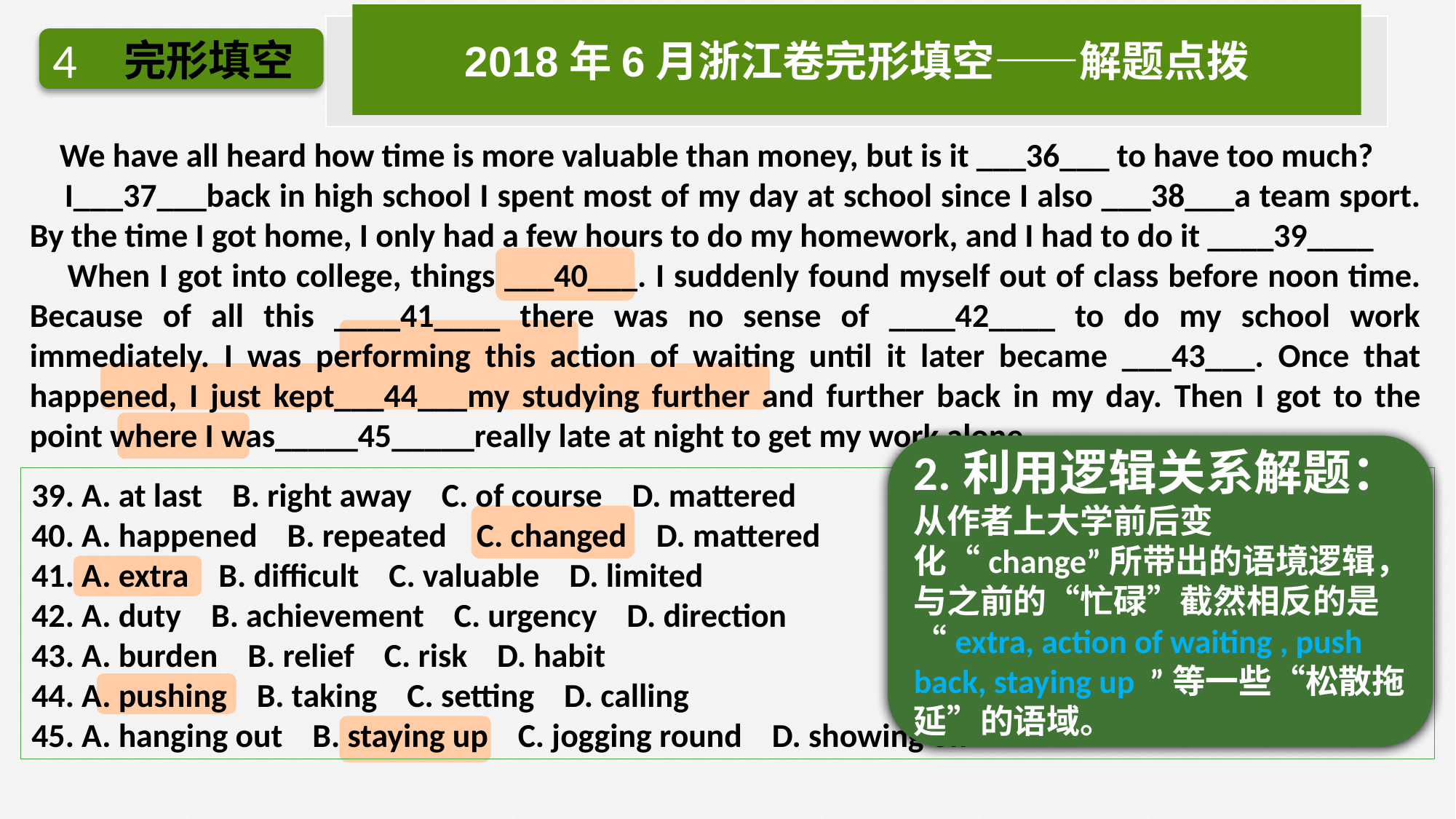

2018年6月浙江卷完形填空——解题点拨

4
完形填空
    We have all heard how time is more valuable than money, but is it ___36___ to have too much?
    I___37___back in high school I spent most of my day at school since I also ___38___a team sport. By the time I got home, I only had a few hours to do my homework, and I had to do it ____39____
    When I got into college, things ___40___. I suddenly found myself out of class before noon time. Because of all this ____41____ there was no sense of ____42____ to do my school work immediately. I was performing this action of waiting until it later became ___43___. Once that happened, I just kept___44___my studying further and further back in my day. Then I got to the point where I was_____45_____really late at night to get my work alone.

2.利用逻辑关系解题：从作者上大学前后变化“change”所带出的语境逻辑，与之前的“忙碌”截然相反的是“extra, action of waiting , push back, staying up  ”等一些“松散拖延”的语域。
39. A. at last    B. right away    C. of course    D. mattered
40. A. happened    B. repeated    C. changed    D. mattered
41. A. extra    B. difficult    C. valuable    D. limited
42. A. duty    B. achievement    C. urgency    D. direction
43. A. burden    B. relief    C. risk    D. habit
44. A. pushing    B. taking    C. setting    D. calling
45. A. hanging out    B. staying up    C. jogging round    D. showing off